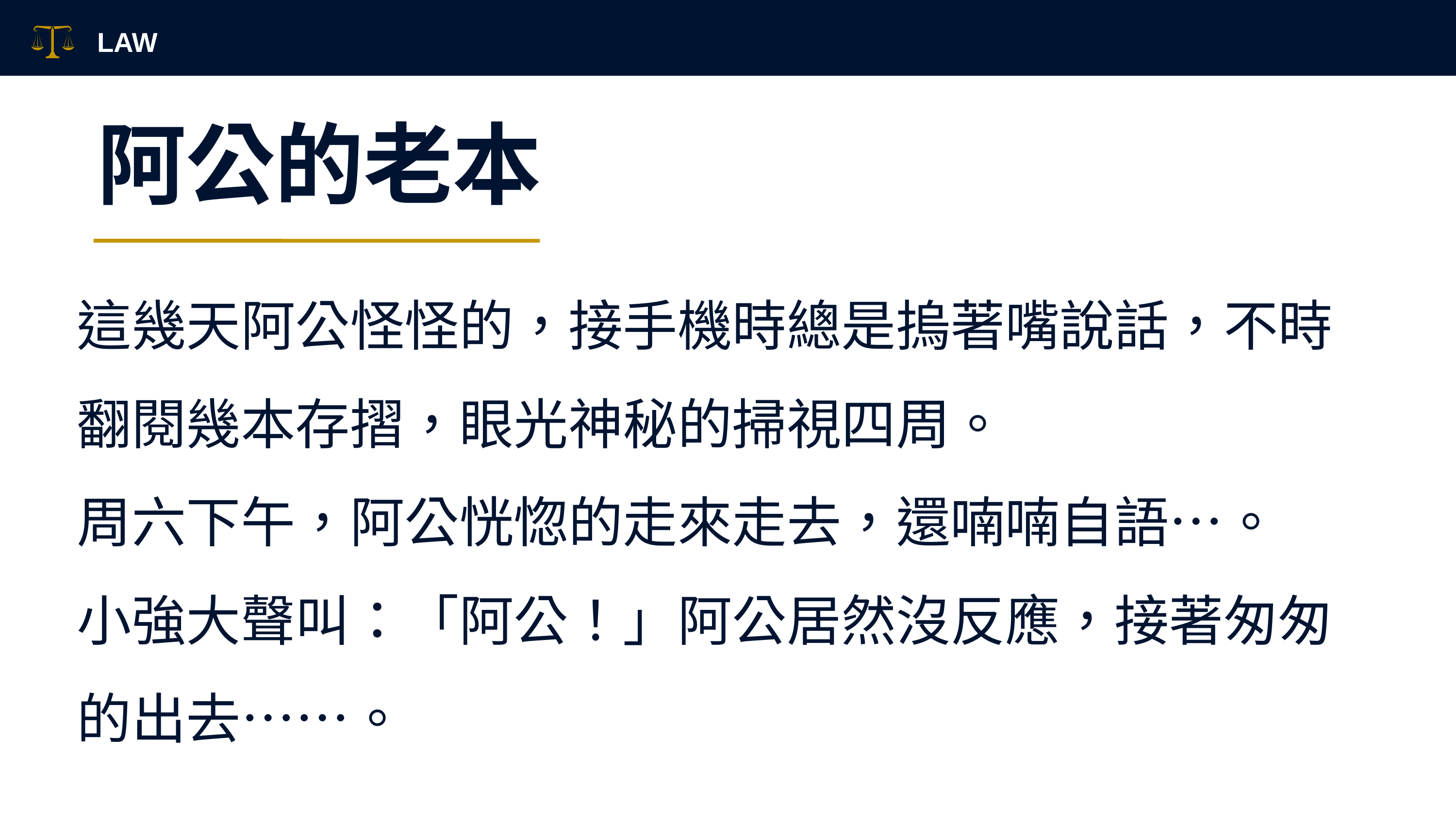

LAW
阿公的老本

這幾天阿公怪怪的，接手機時總是摀著嘴說話，不時翻閱幾本存摺，眼光神秘的掃視四周。
周六下午，阿公恍惚的走來走去，還喃喃自語…。
小強大聲叫：「阿公！」阿公居然沒反應，接著匆匆的出去……。